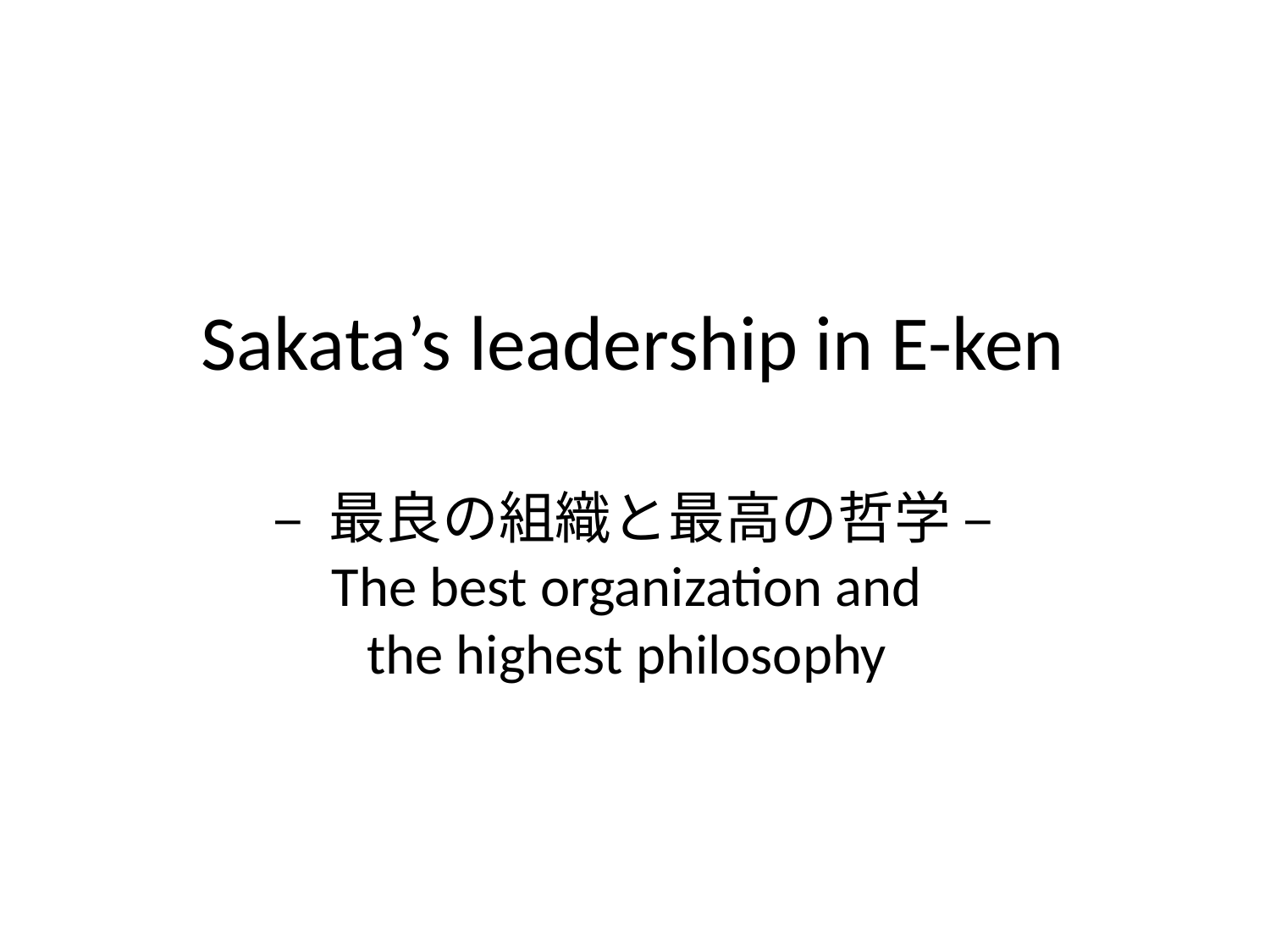

# Sakata’s leadership in E-ken
– 最良の組織と最高の哲学 –
The best organization and
the highest philosophy